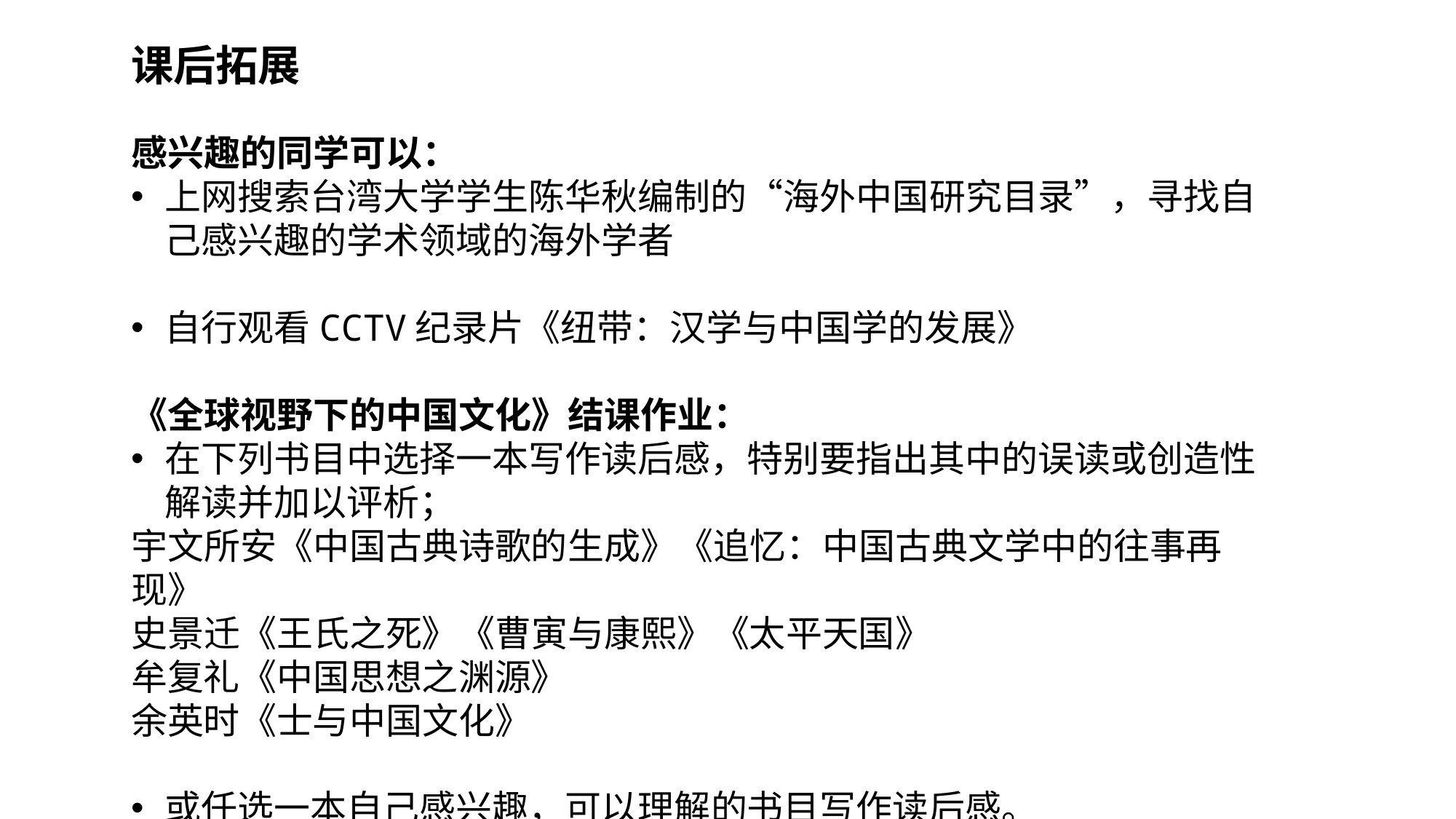

课后拓展
感兴趣的同学可以：
上网搜索台湾大学学生陈华秋编制的“海外中国研究目录”，寻找自己感兴趣的学术领域的海外学者

自行观看CCTV纪录片《纽带：汉学与中国学的发展》

《全球视野下的中国文化》结课作业：
在下列书目中选择一本写作读后感，特别要指出其中的误读或创造性解读并加以评析；
宇文所安《中国古典诗歌的生成》《追忆：中国古典文学中的往事再现》
史景迁《王氏之死》《曹寅与康熙》《太平天国》
牟复礼《中国思想之渊源》
余英时《士与中国文化》

或任选一本自己感兴趣，可以理解的书目写作读后感。